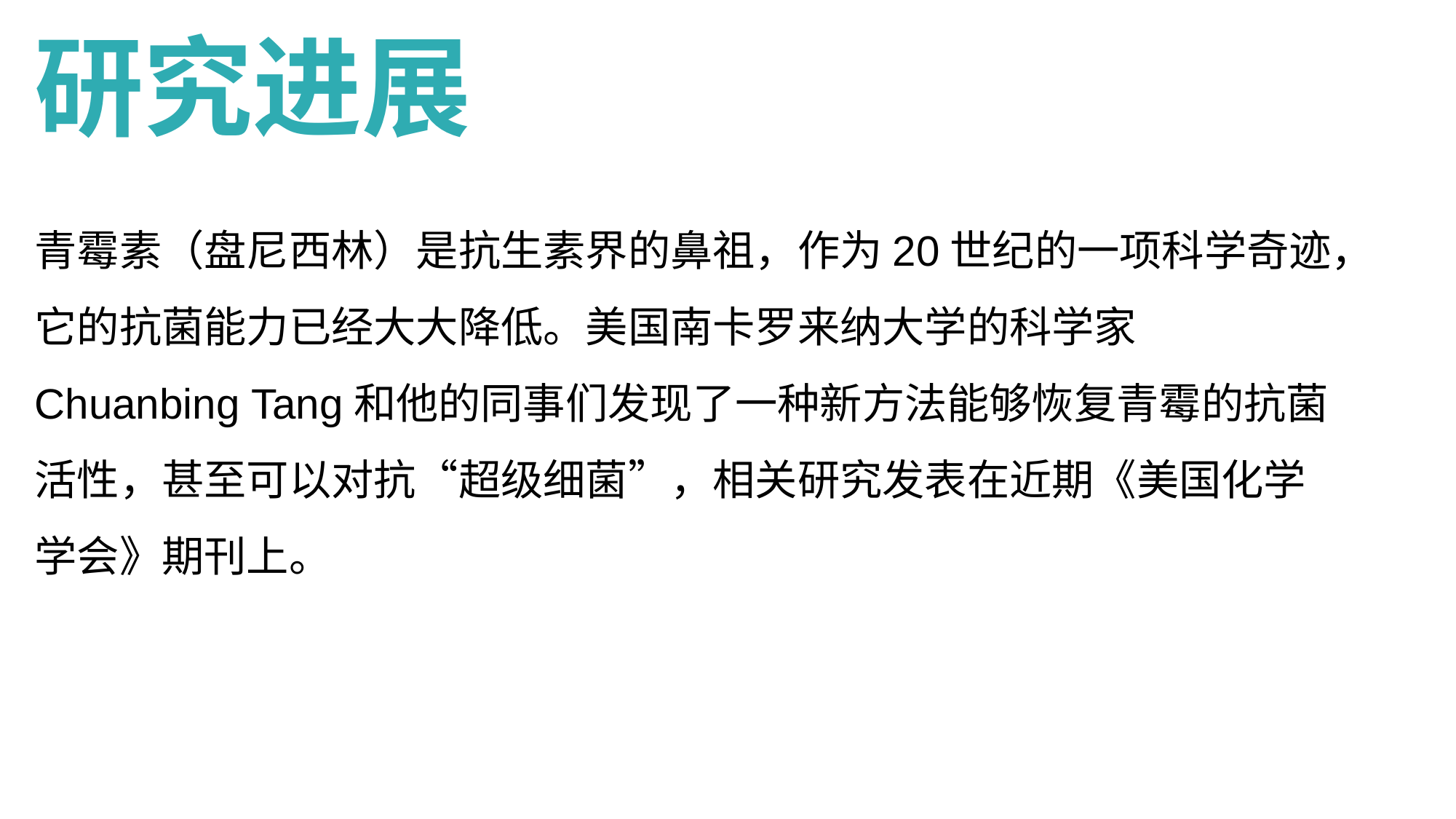

研究进展
青霉素（盘尼西林）是抗生素界的鼻祖，作为20世纪的一项科学奇迹，它的抗菌能力已经大大降低。美国南卡罗来纳大学的科学家Chuanbing Tang和他的同事们发现了一种新方法能够恢复青霉的抗菌活性，甚至可以对抗“超级细菌”，相关研究发表在近期《美国化学学会》期刊上。